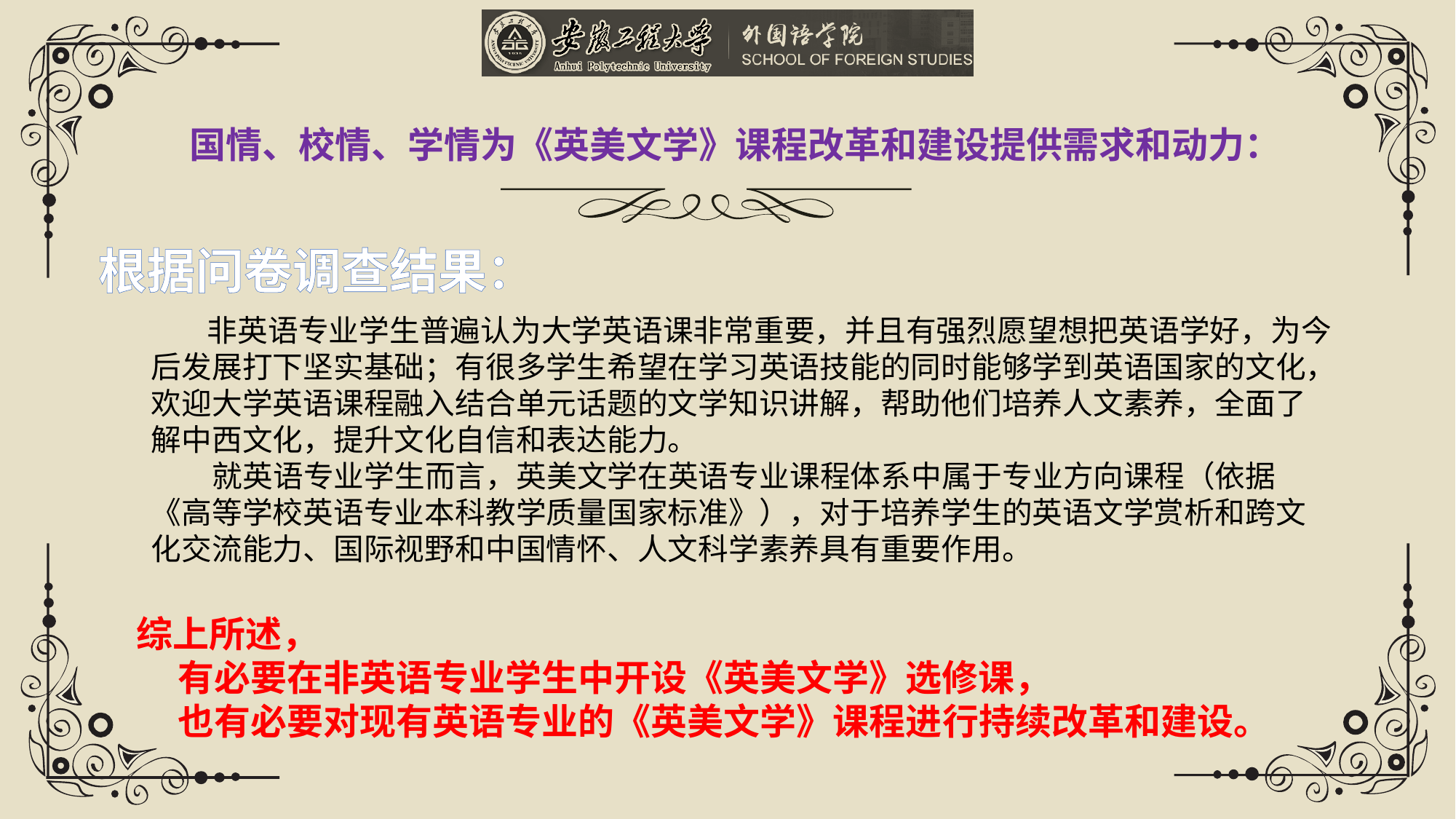

国情、校情、学情为《英美文学》课程改革和建设提供需求和动力：
根据问卷调查结果：
        非英语专业学生普遍认为大学英语课非常重要，并且有强烈愿望想把英语学好，为今后发展打下坚实基础；有很多学生希望在学习英语技能的同时能够学到英语国家的文化，欢迎大学英语课程融入结合单元话题的文学知识讲解，帮助他们培养人文素养，全面了解中西文化，提升文化自信和表达能力。
        就英语专业学生而言，英美文学在英语专业课程体系中属于专业方向课程（依据《高等学校英语专业本科教学质量国家标准》），对于培养学生的英语文学赏析和跨文化交流能力、国际视野和中国情怀、人文科学素养具有重要作用。
综上所述，
    有必要在非英语专业学生中开设《英美文学》选修课，
    也有必要对现有英语专业的《英美文学》课程进行持续改革和建设。